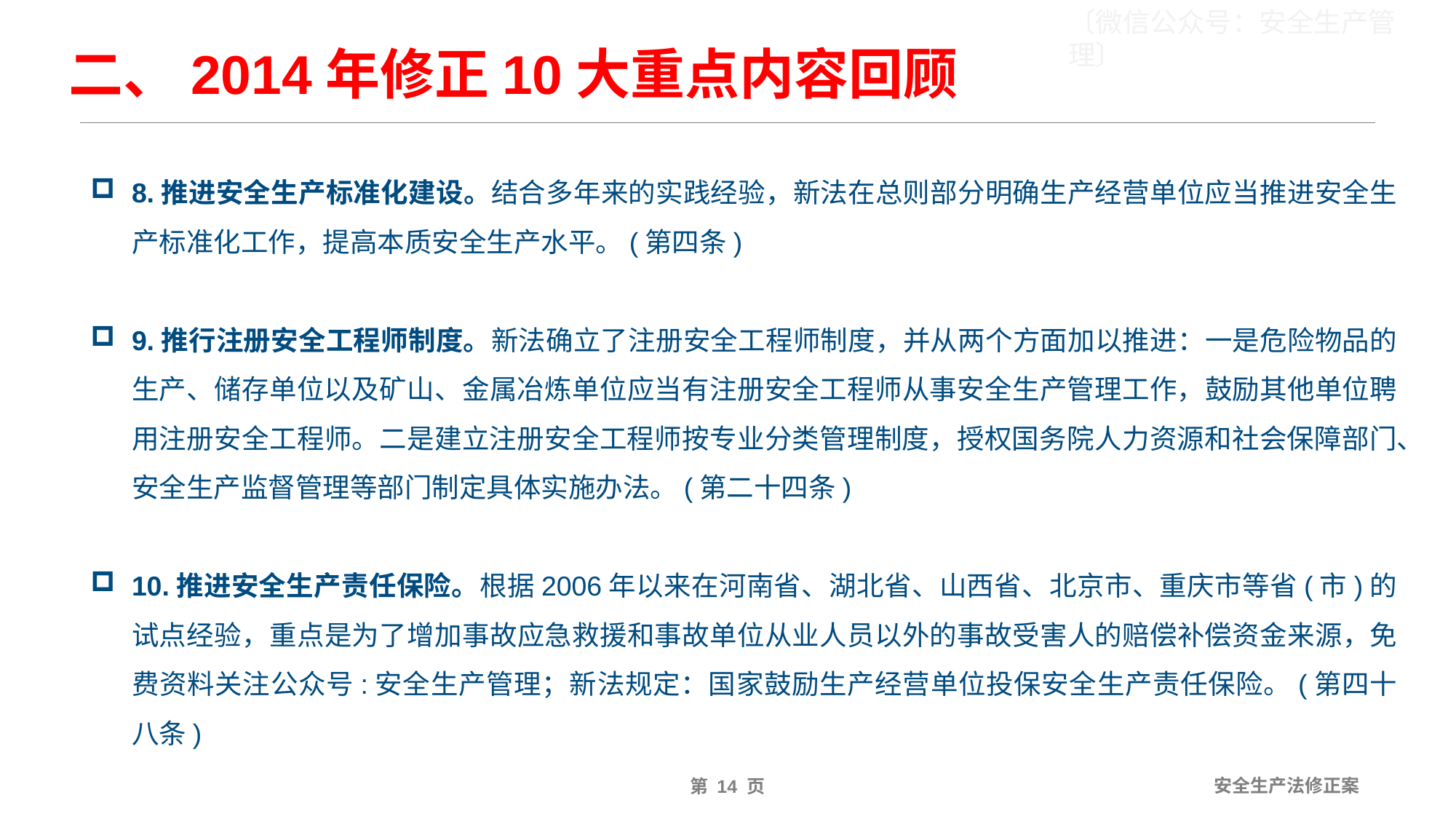

二、2014年修正10大重点内容回顾
8.推进安全生产标准化建设。结合多年来的实践经验，新法在总则部分明确生产经营单位应当推进安全生产标准化工作，提高本质安全生产水平。(第四条)

9.推行注册安全工程师制度。新法确立了注册安全工程师制度，并从两个方面加以推进：一是危险物品的生产、储存单位以及矿山、金属冶炼单位应当有注册安全工程师从事安全生产管理工作，鼓励其他单位聘用注册安全工程师。二是建立注册安全工程师按专业分类管理制度，授权国务院人力资源和社会保障部门、安全生产监督管理等部门制定具体实施办法。(第二十四条)

10.推进安全生产责任保险。根据2006年以来在河南省、湖北省、山西省、北京市、重庆市等省(市)的试点经验，重点是为了增加事故应急救援和事故单位从业人员以外的事故受害人的赔偿补偿资金来源，免费资料关注公众号:安全生产管理；新法规定：国家鼓励生产经营单位投保安全生产责任保险。(第四十八条)